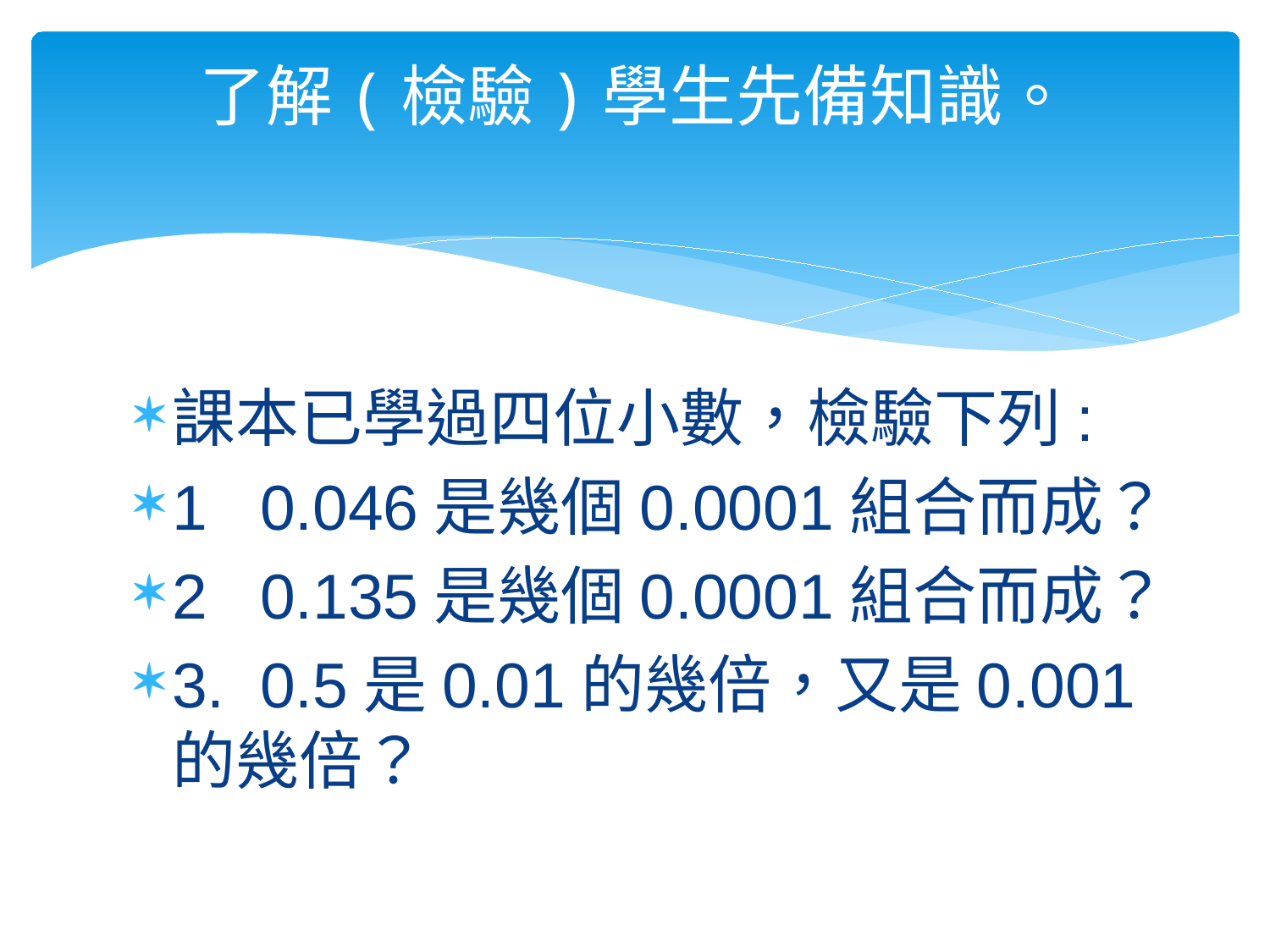

# 了解(檢驗)學生先備知識。
課本已學過四位小數，檢驗下列:
1   0.046是幾個0.0001組合而成？
2   0.135是幾個0.0001組合而成？
3.  0.5是0.01的幾倍，又是0.001的幾倍？